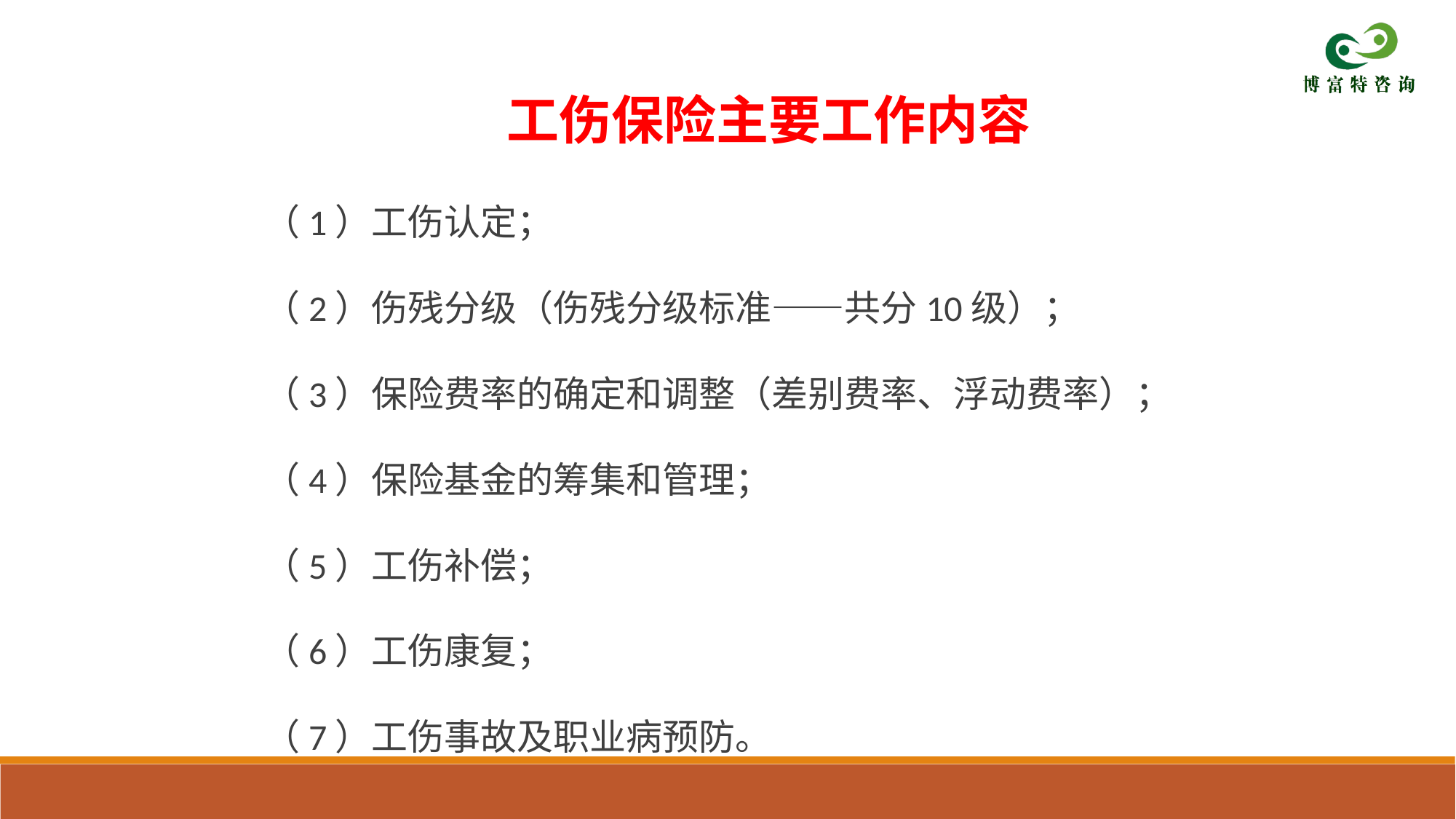

工伤保险主要工作内容
（1）工伤认定；
（2）伤残分级（伤残分级标准——共分10级）；
（3）保险费率的确定和调整（差别费率、浮动费率）；
（4）保险基金的筹集和管理；
（5）工伤补偿；
（6）工伤康复；
（7）工伤事故及职业病预防。